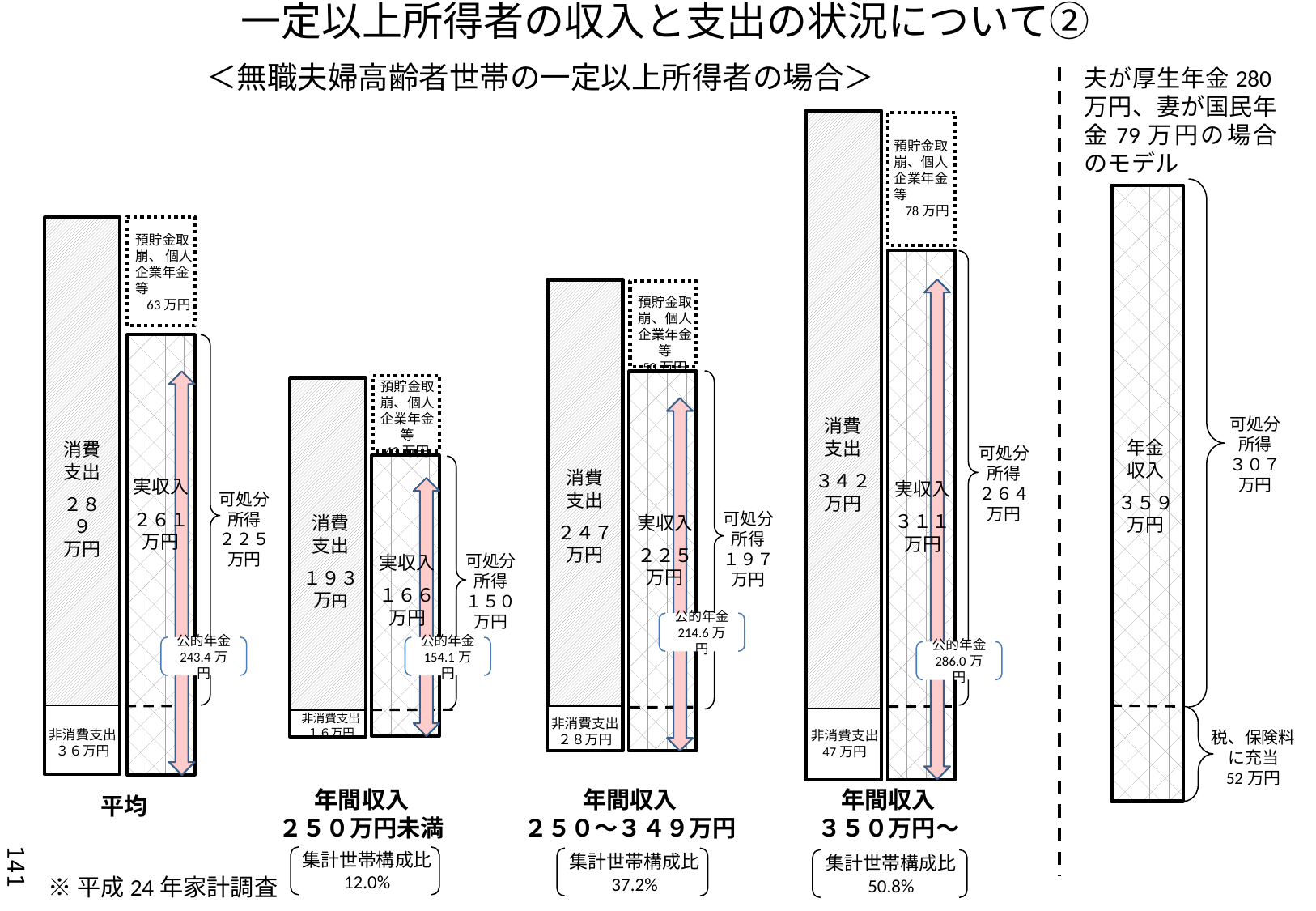

一定以上所得者の収入と支出の状況について②
＜無職夫婦高齢者世帯の一定以上所得者の場合＞
夫が厚生年金280万円、妻が国民年金79万円の場合のモデル

預貯金取崩、個人
企業年金等
78万円

預貯金取崩、 個人
企業年金等
63万円

預貯金取崩、個人企業年金等
50万円

預貯金取崩、個人企業年金等
43万円

可処分
所得
３０７
万円
消費
支出
３４２
万円
年金
収入
３５９
万円
消費
支出
２８９
万円
可処分
所得
２６４
万円

消費
支出
２４７
万円
実収入
２６１
万円
実収入
３１１
万円

可処分
所得
２２５
万円
可処分
所得
１９７
万円
実収入
２２５
万円
消費
支出
１９３
万円
可処分
所得
１５０
万円
実収入
１６６
万円
公的年金
214.6万円
公的年金
243.4万円
公的年金
154.1万円
公的年金
286.0万円
非消費支出
１６万円

非消費支出
２８万円
非消費支出
３６万円
非消費支出
47万円
税、保険料
に充当
52万円
年間収入
２５０万円未満
年間収入
２５０～３４９万円
年間収入
３５０万円～
平均
集計世帯構成比
12.0%
集計世帯構成比
37.2%

集計世帯構成比
50.8%
141

※平成24年家計調査